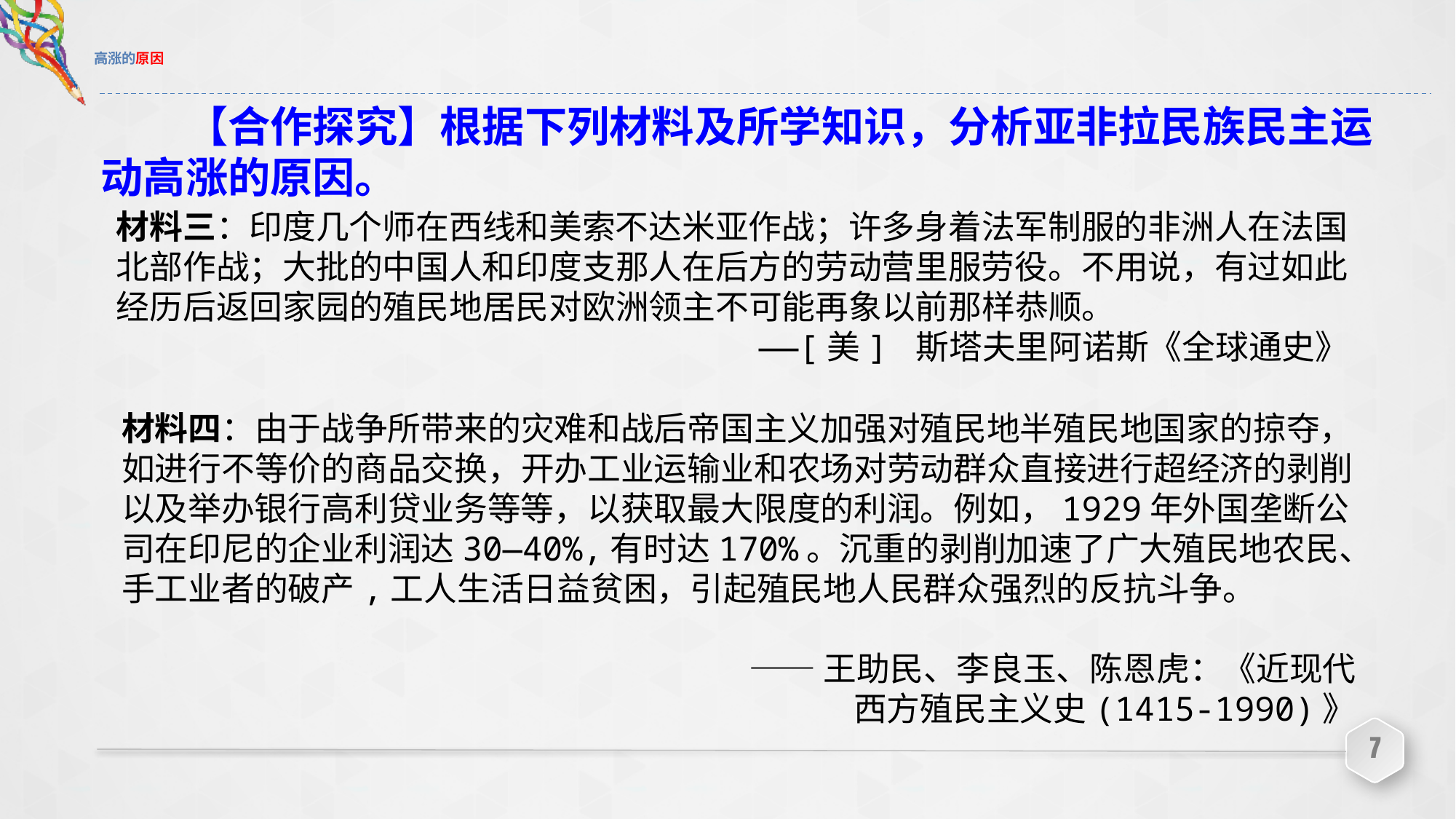

# 高涨的原因
【合作探究】根据下列材料及所学知识，分析亚非拉民族民主运动高涨的原因。
材料三：印度几个师在西线和美索不达米亚作战；许多身着法军制服的非洲人在法国北部作战；大批的中国人和印度支那人在后方的劳动营里服劳役。不用说，有过如此经历后返回家园的殖民地居民对欧洲领主不可能再象以前那样恭顺。
——[美] 斯塔夫里阿诺斯《全球通史》
材料四：由于战争所带来的灾难和战后帝国主义加强对殖民地半殖民地国家的掠夺，如进行不等价的商品交换，开办工业运输业和农场对劳动群众直接进行超经济的剥削以及举办银行高利贷业务等等，以获取最大限度的利润。例如，1929年外国垄断公司在印尼的企业利润达30—40%,有时达170%。沉重的剥削加速了广大殖民地农民、手工业者的破产,工人生活日益贫困，引起殖民地人民群众强烈的反抗斗争。
                                                                                ——王助民、李良玉、陈恩虎：《近现代西方殖民主义史(1415-1990)》
7